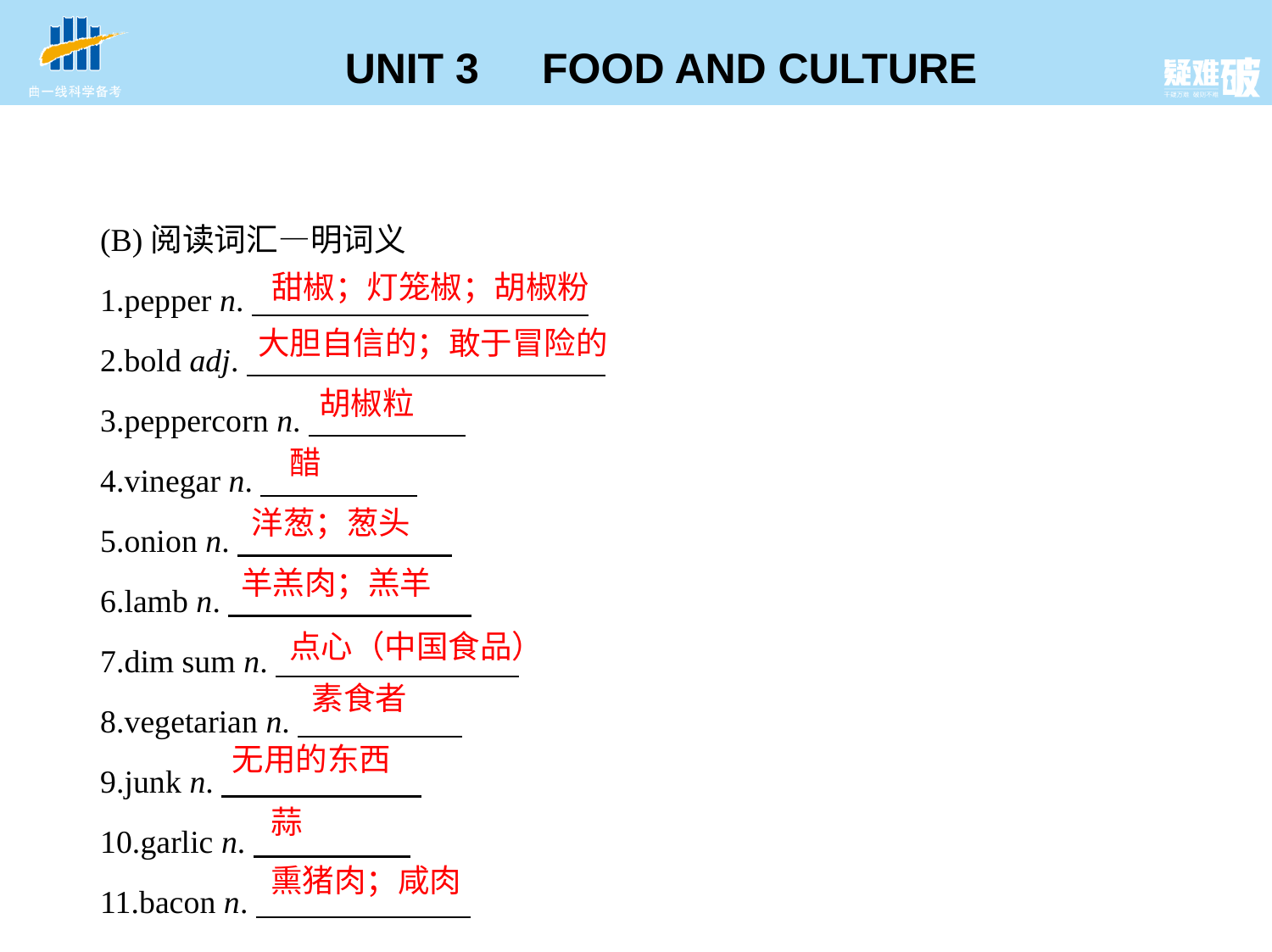

(B)阅读词汇—明词义
1.pepper n.
2.bold adj.
3.peppercorn n.
4.vinegar n.
5.onion n.
6.lamb n.
7.dim sum n.
8.vegetarian n.
9.junk n.
10.garlic n.
11.bacon n.
甜椒；灯笼椒；胡椒粉
大胆自信的；敢于冒险的
胡椒粒
醋
洋葱；葱头
羊羔肉；羔羊
点心（中国食品）
素食者
无用的东西
蒜
熏猪肉；咸肉